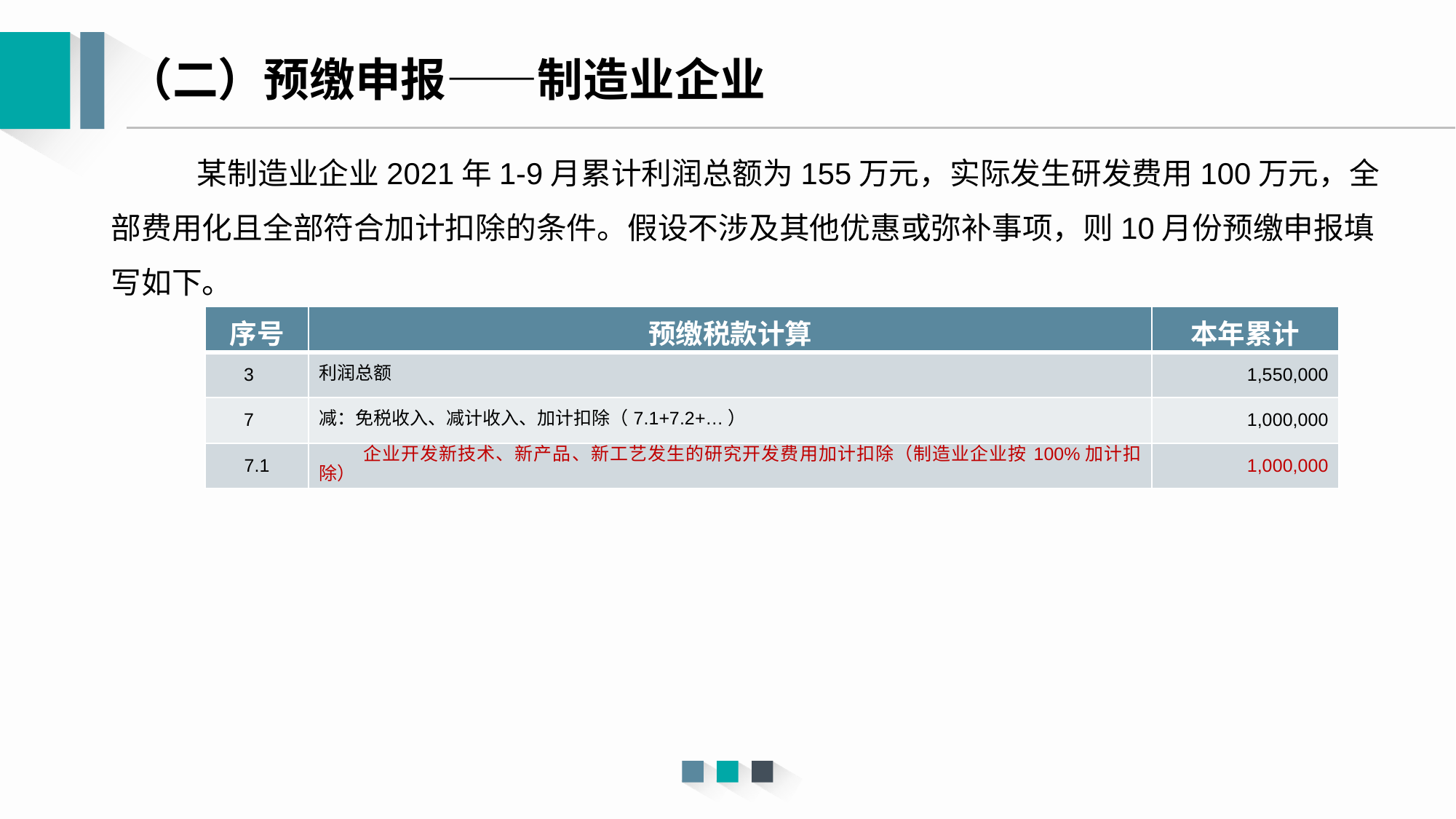

（二）预缴申报——制造业企业
某制造业企业2021年1-9月累计利润总额为155万元，实际发生研发费用100万元，全部费用化且全部符合加计扣除的条件。假设不涉及其他优惠或弥补事项，则10月份预缴申报填写如下。
| 序号 | 预缴税款计算 | 本年累计 |
| --- | --- | --- |
| 3 | 利润总额 | 1,550,000 |
| 7 | 减：免税收入、减计收入、加计扣除（7.1+7.2+…） | 1,000,000 |
| 7.1 | 企业开发新技术、新产品、新工艺发生的研究开发费用加计扣除（制造业企业按100%加计扣除） | 1,000,000 |